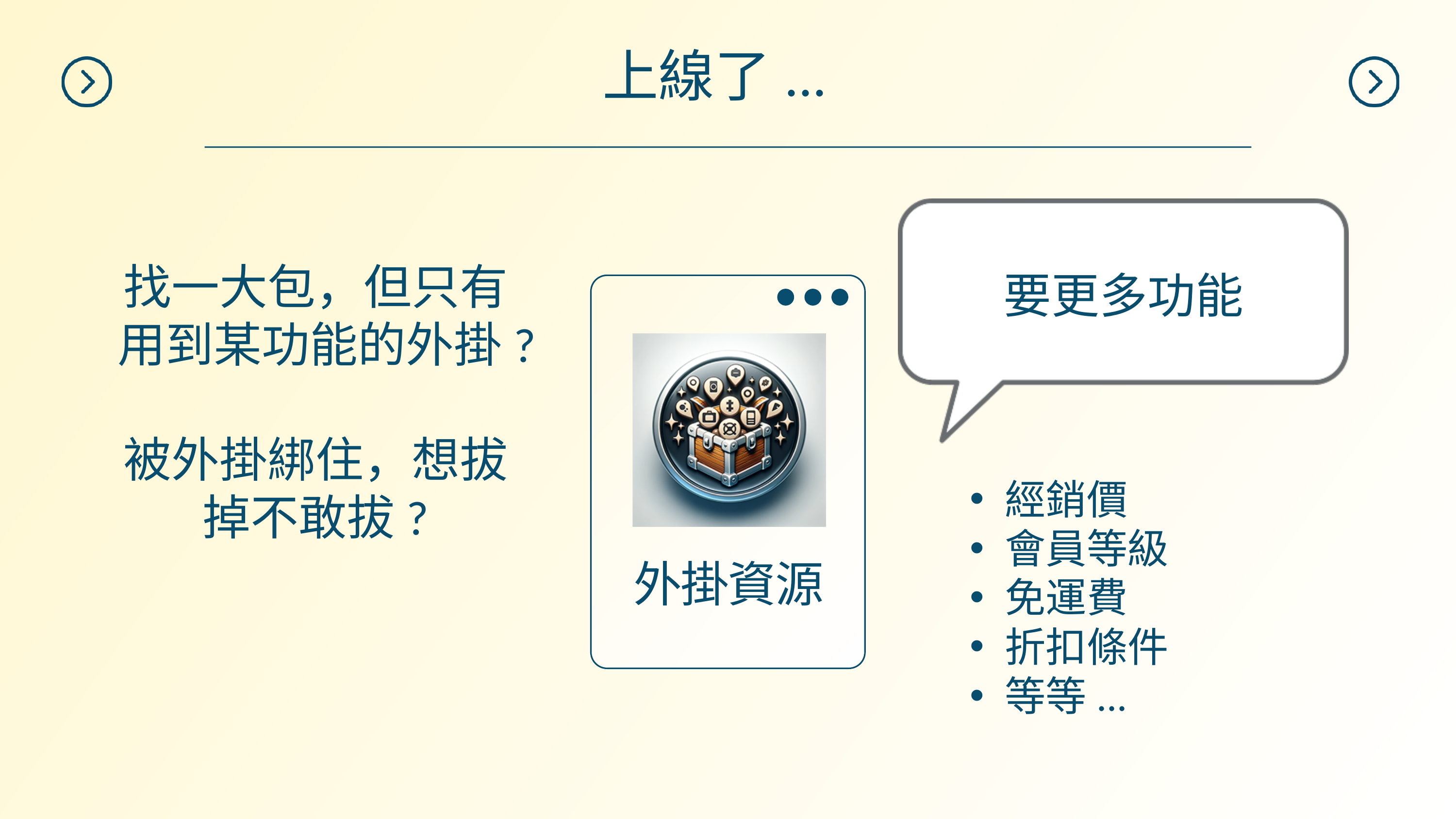

上線了...

找一大包，但只有用到某功能的外掛?
要更多功能

被外掛綁住，想拔掉不敢拔?
經銷價
會員等級
免運費
折扣條件
等等...
外掛資源